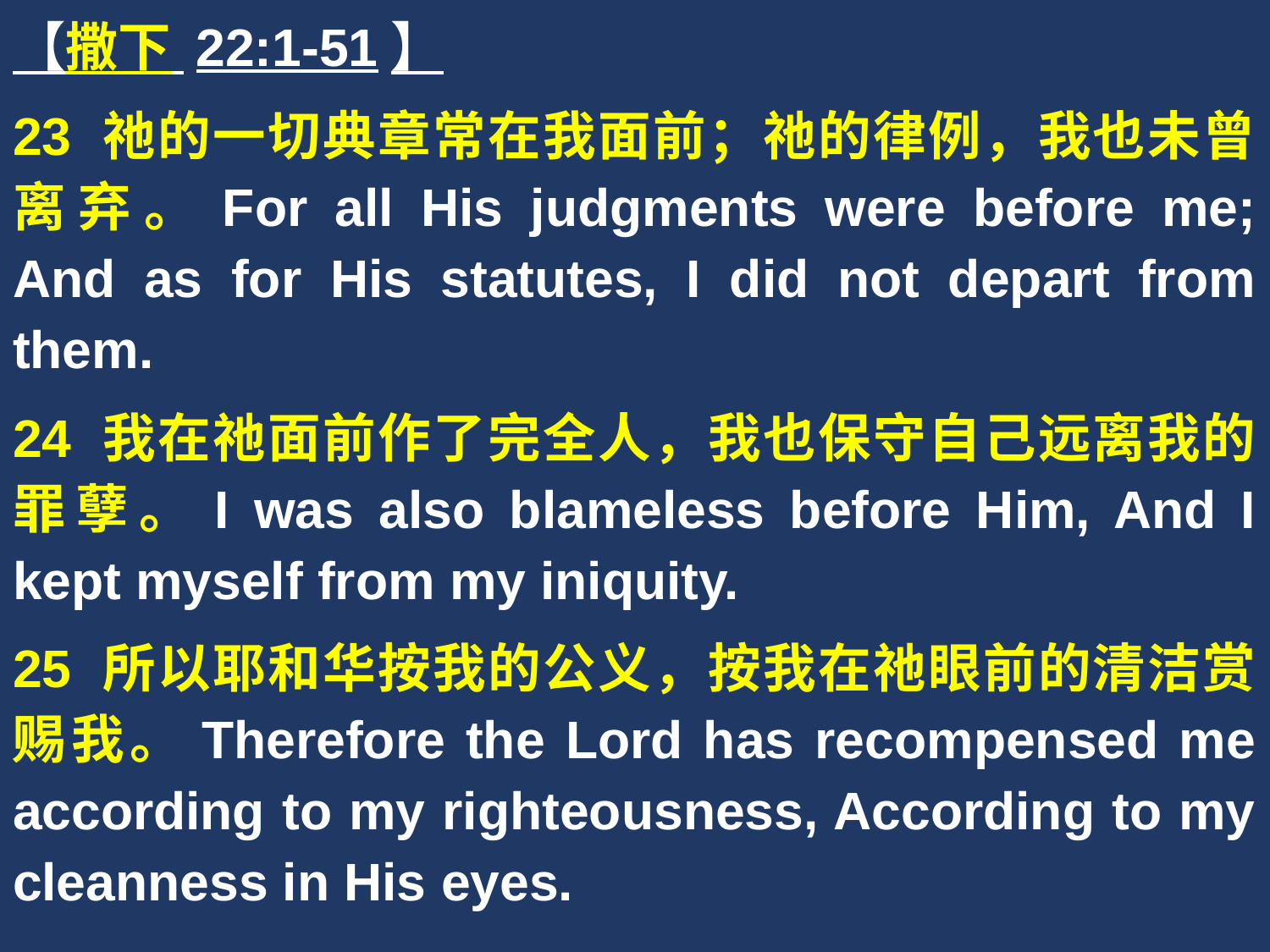

【撒下 22:1-51】
23 祂的一切典章常在我面前；祂的律例，我也未曾离弃。For all His judgments were before me; And as for His statutes, I did not depart from them.
24 我在祂面前作了完全人，我也保守自己远离我的罪孽。I was also blameless before Him, And I kept myself from my iniquity.
25 所以耶和华按我的公义，按我在祂眼前的清洁赏赐我。Therefore the Lord has recompensed me according to my righteousness, According to my cleanness in His eyes.